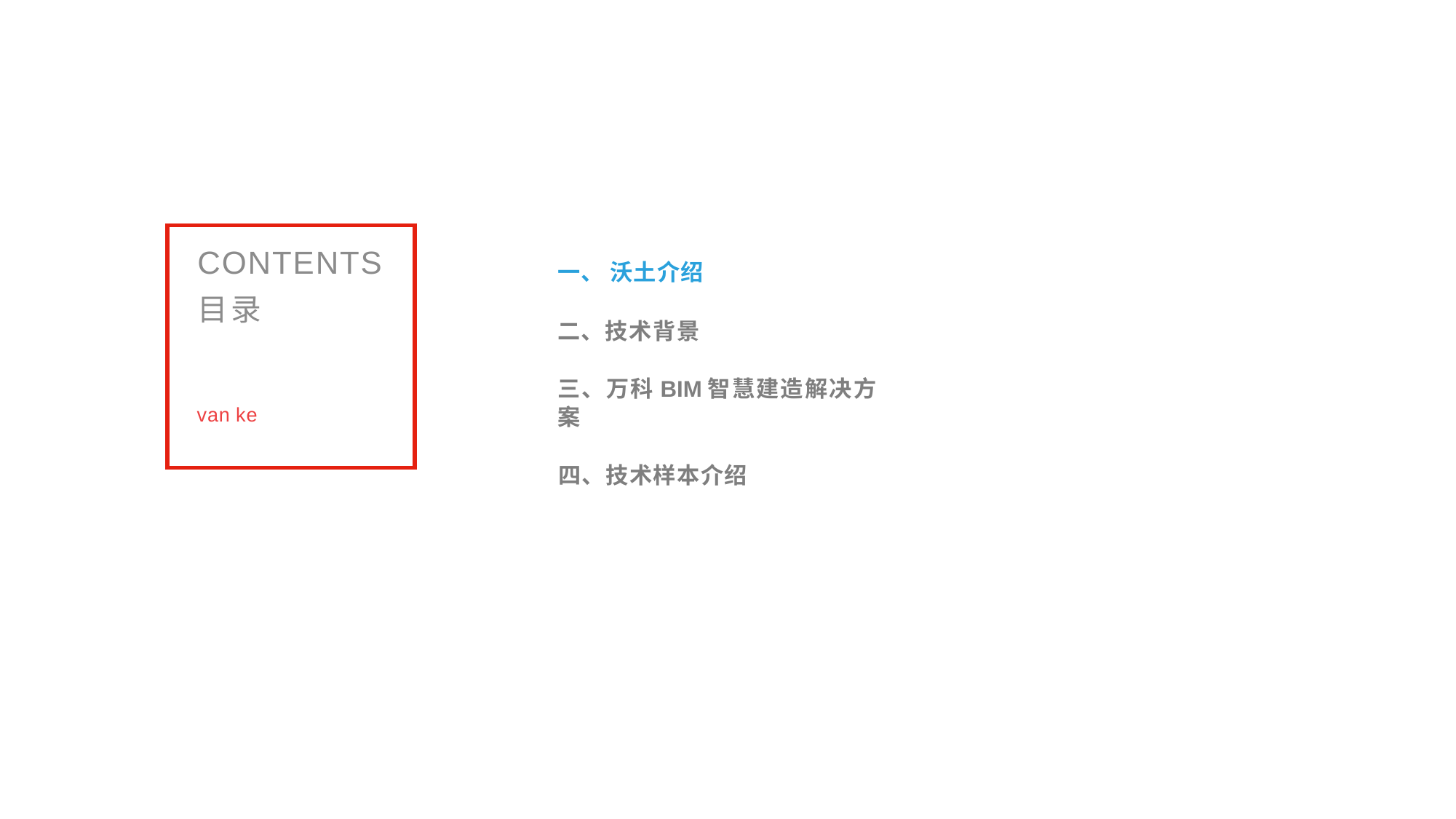

| CONTENTS 目录 van ke |
| --- |

一、 沃土介绍

二、技术背景

三、万科BIM智慧建造解决方案

四、技术样本介绍